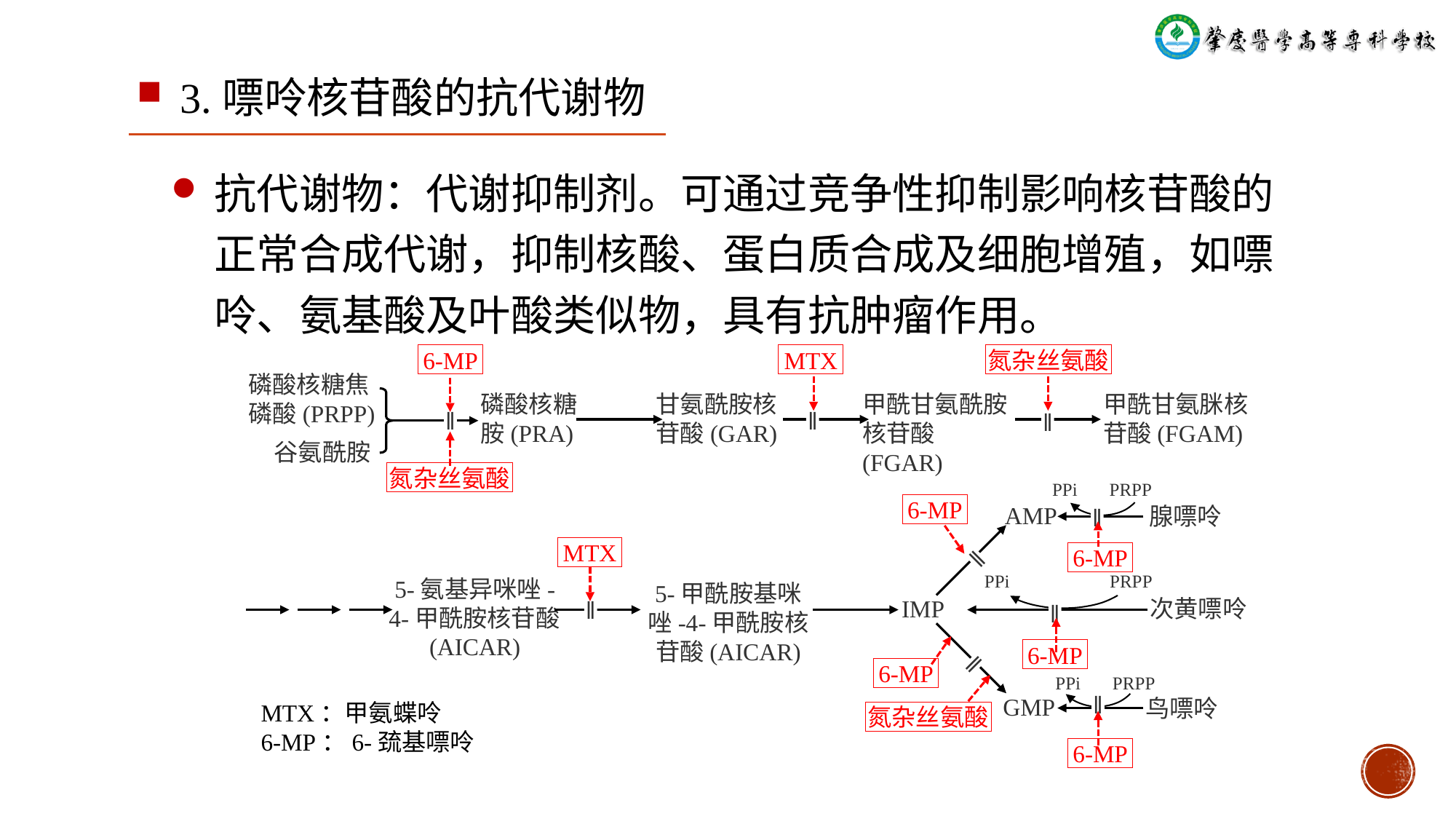

# 3.嘌呤核苷酸的抗代谢物
抗代谢物：代谢抑制剂。可通过竞争性抑制影响核苷酸的正常合成代谢，抑制核酸、蛋白质合成及细胞增殖，如嘌呤、氨基酸及叶酸类似物，具有抗肿瘤作用。
6-MP
MTX
氮杂丝氨酸
磷酸核糖焦磷酸(PRPP)
磷酸核糖胺(PRA)
甘氨酰胺核苷酸(GAR)
甲酰甘氨酰胺核苷酸(FGAR)
甲酰甘氨脒核苷酸(FGAM)

‖
‖
‖
谷氨酰胺
氮杂丝氨酸
PPi       PRPP

6-MP
AMP
腺嘌呤
‖
MTX
6-MP
‖

PPi                      PRPP
5-氨基异咪唑-4-甲酰胺核苷酸(AICAR)
5-甲酰胺基咪唑-4-甲酰胺核苷酸(AICAR)
IMP
次黄嘌呤
‖
‖
6-MP
‖
6-MP
PPi       PRPP

GMP
鸟嘌呤
‖
MTX：甲氨蝶呤
6-MP：6-巯基嘌呤
氮杂丝氨酸
6-MP